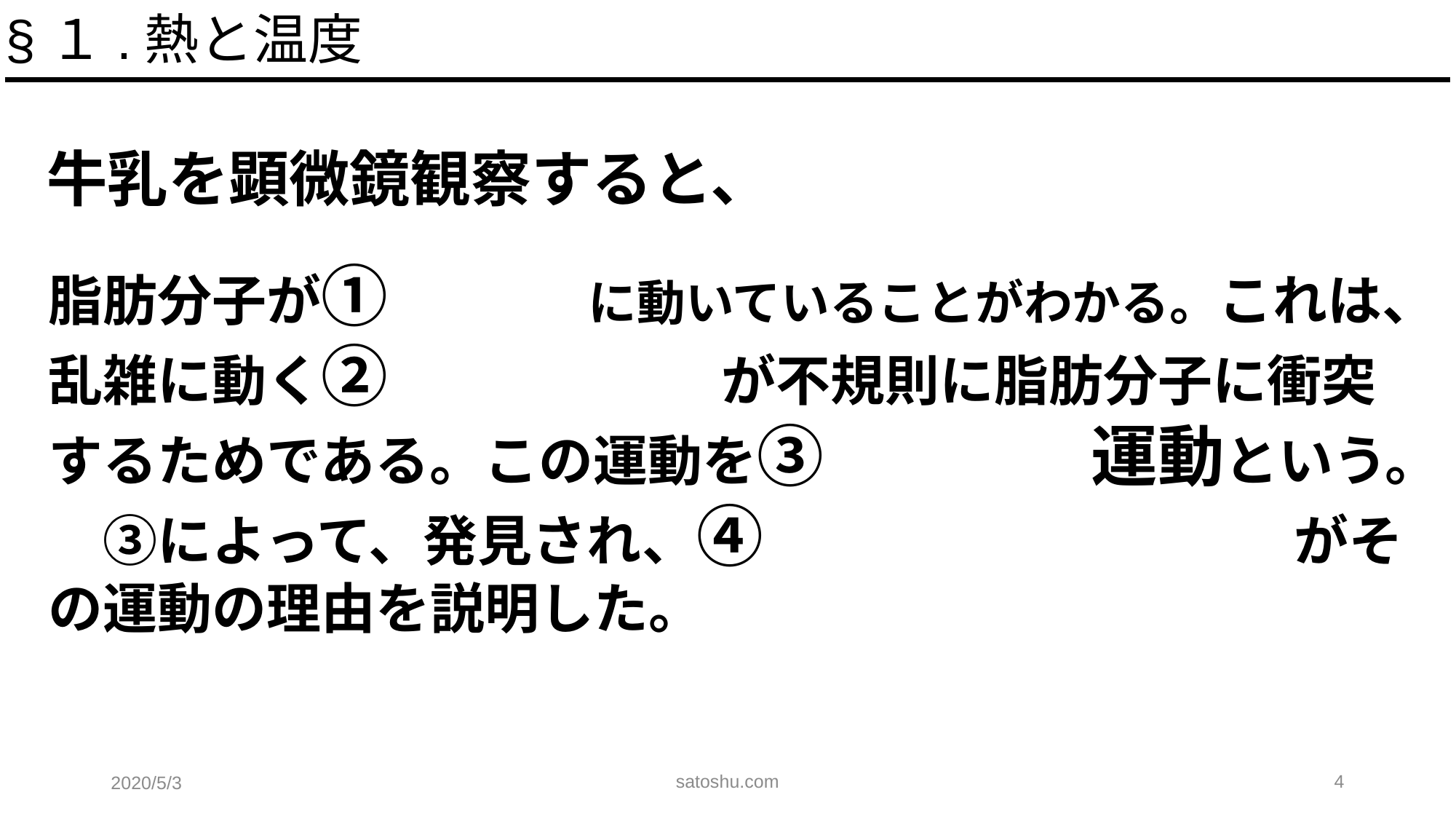

§１.熱と温度
牛乳を顕微鏡観察すると、
脂肪分子が①不規則に動いていることがわかる。これは、乱雑に動く②液体の分子が不規則に脂肪分子に衝突するためである。この運動を③ブラウン運動という。
　③によって、発見され、④アインシュタインがその運動の理由を説明した。

satoshu.com
4
2020/5/3